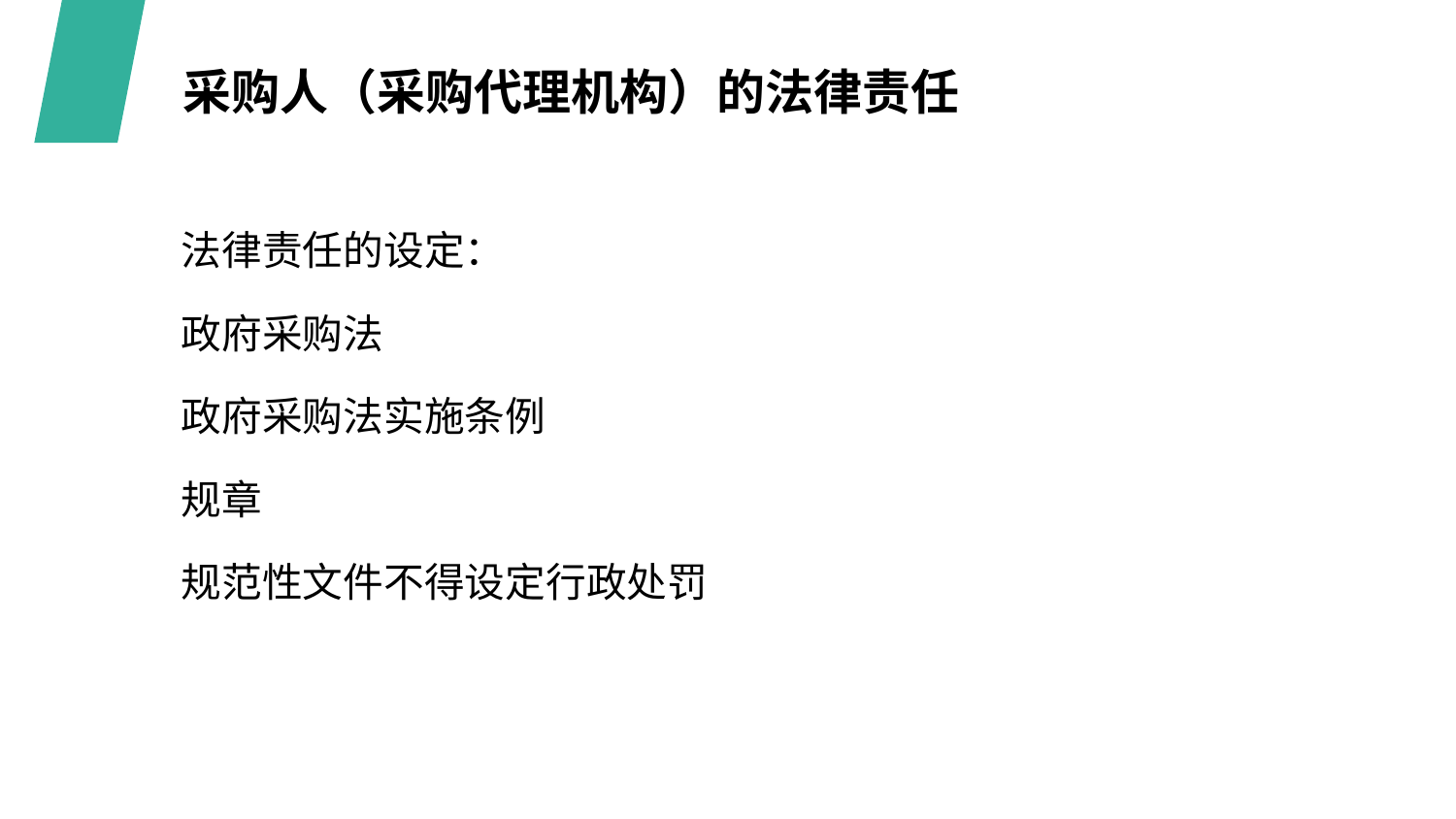

采购人（采购代理机构）的法律责任
法律责任的设定：
政府采购法
政府采购法实施条例
规章
规范性文件不得设定行政处罚